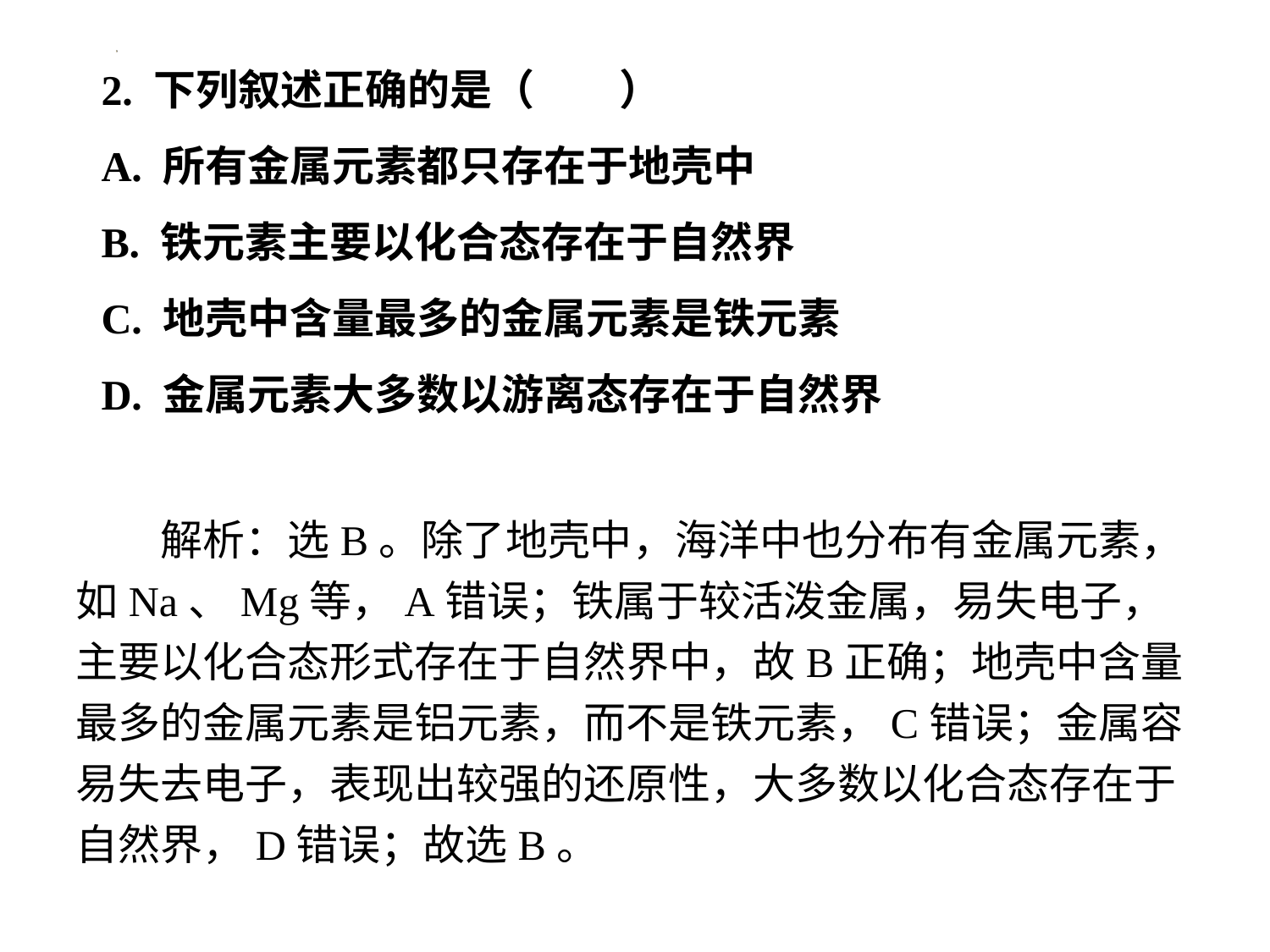

2. 下列叙述正确的是（　　）
A. 所有金属元素都只存在于地壳中
B. 铁元素主要以化合态存在于自然界
C. 地壳中含量最多的金属元素是铁元素
D. 金属元素大多数以游离态存在于自然界
　　解析：选B。除了地壳中，海洋中也分布有金属元素，如Na、Mg等，A错误；铁属于较活泼金属，易失电子，主要以化合态形式存在于自然界中，故B正确；地壳中含量最多的金属元素是铝元素，而不是铁元素，C错误；金属容易失去电子，表现出较强的还原性，大多数以化合态存在于自然界，D错误；故选B。